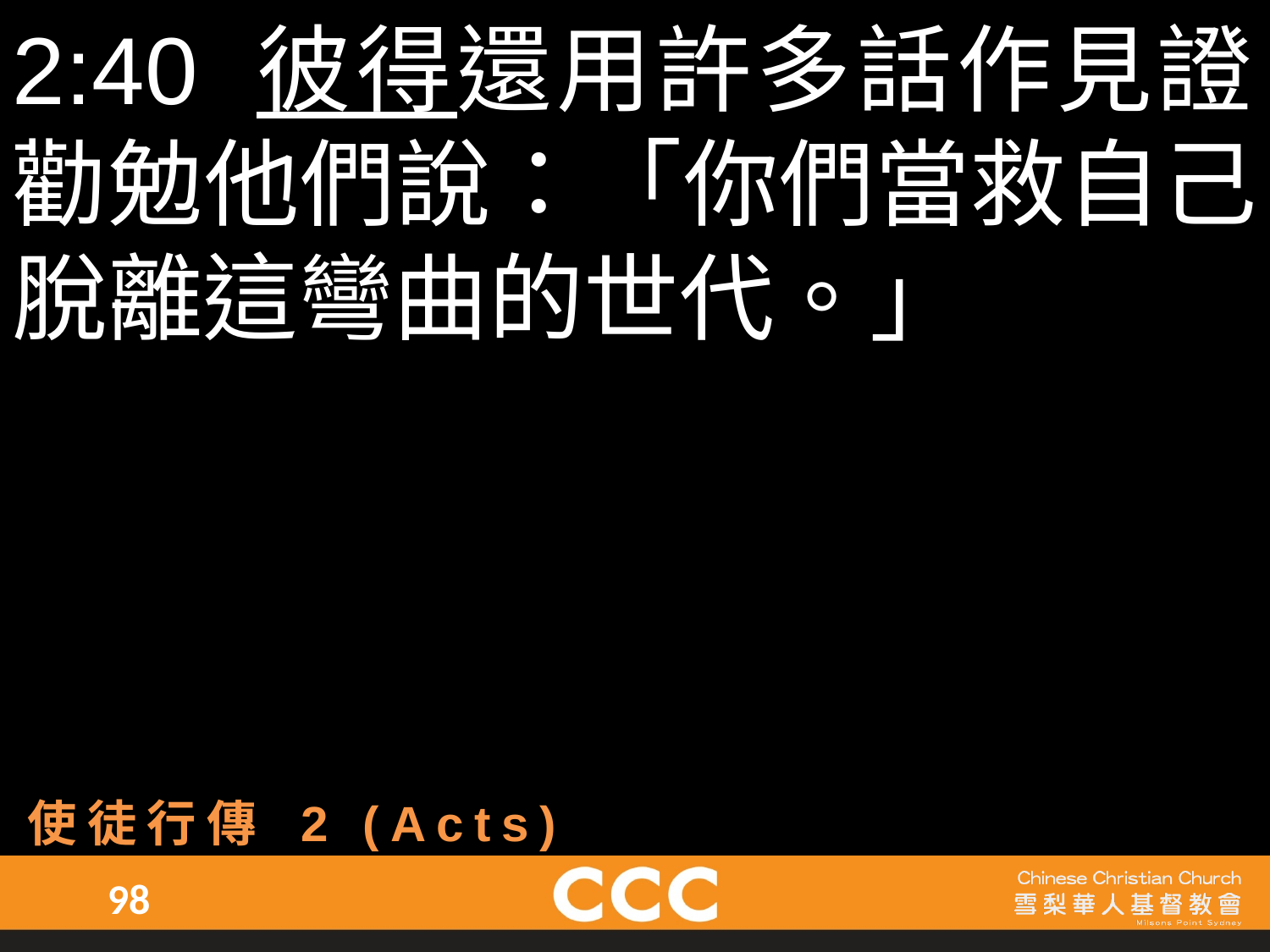

2:40 彼得還用許多話作見證，勸勉他們說：「你們當救自己脫離這彎曲的世代。」
使徒行傳 2 (Acts)
98